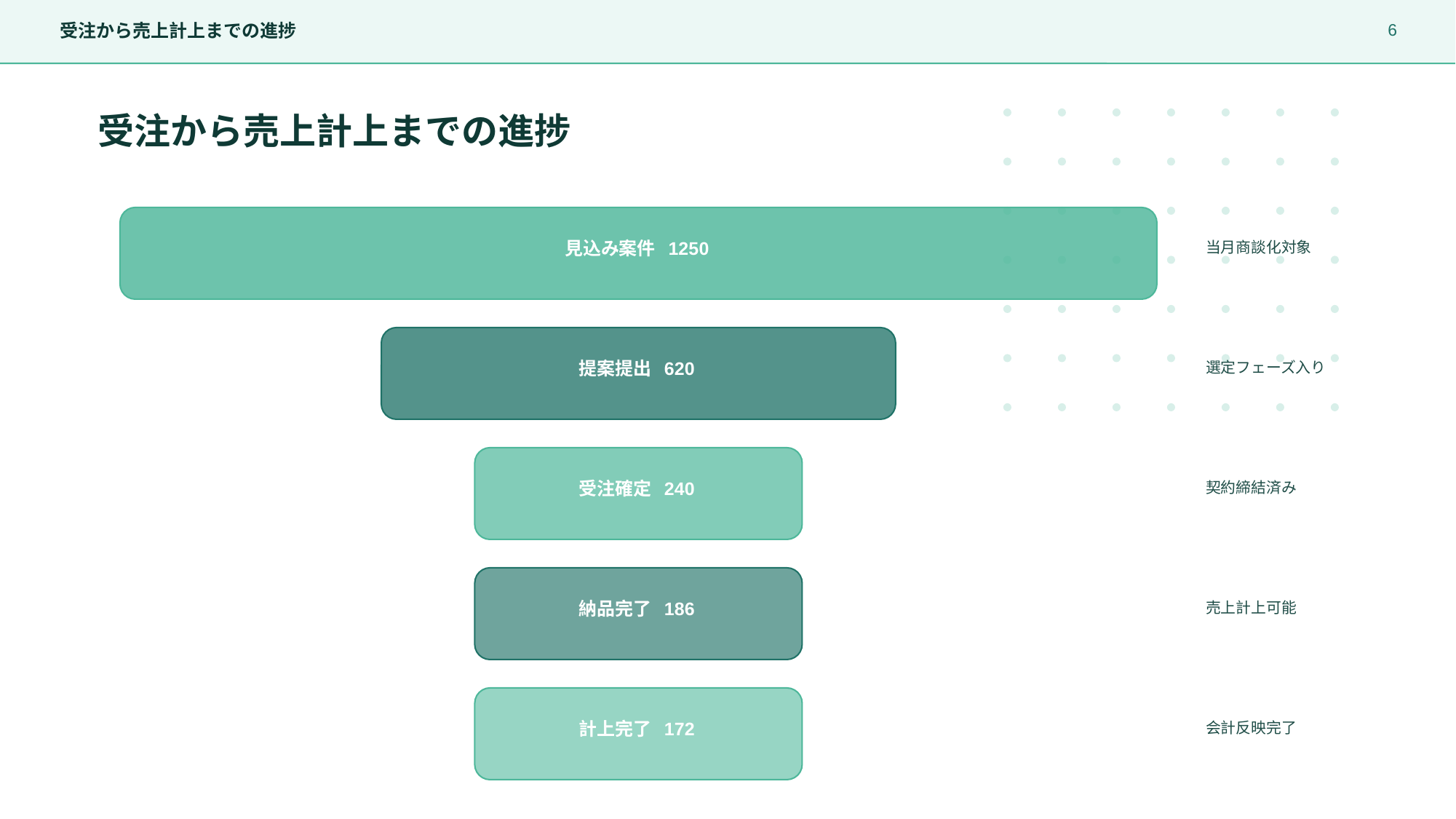

6
受注から売上計上までの進捗

受注から売上計上までの進捗

当月商談化対象
見込み案件  1250

選定フェーズ入り

提案提出  620

契約締結済み
受注確定  240

売上計上可能
納品完了  186

会計反映完了
計上完了  172